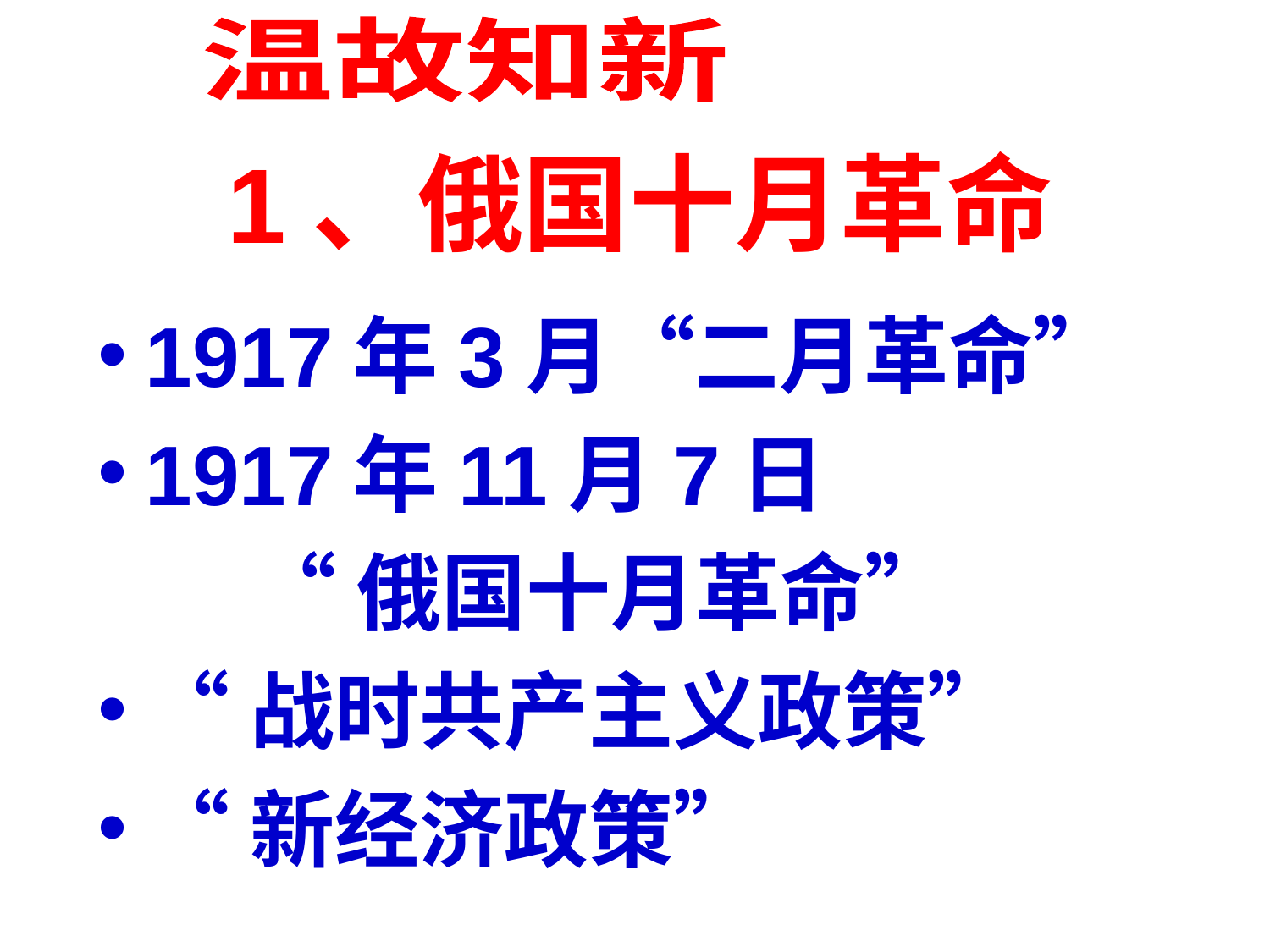

温故知新
# 1、俄国十月革命
1917年3月“二月革命”
1917年11月7日
        “俄国十月革命”
“战时共产主义政策”
“新经济政策”